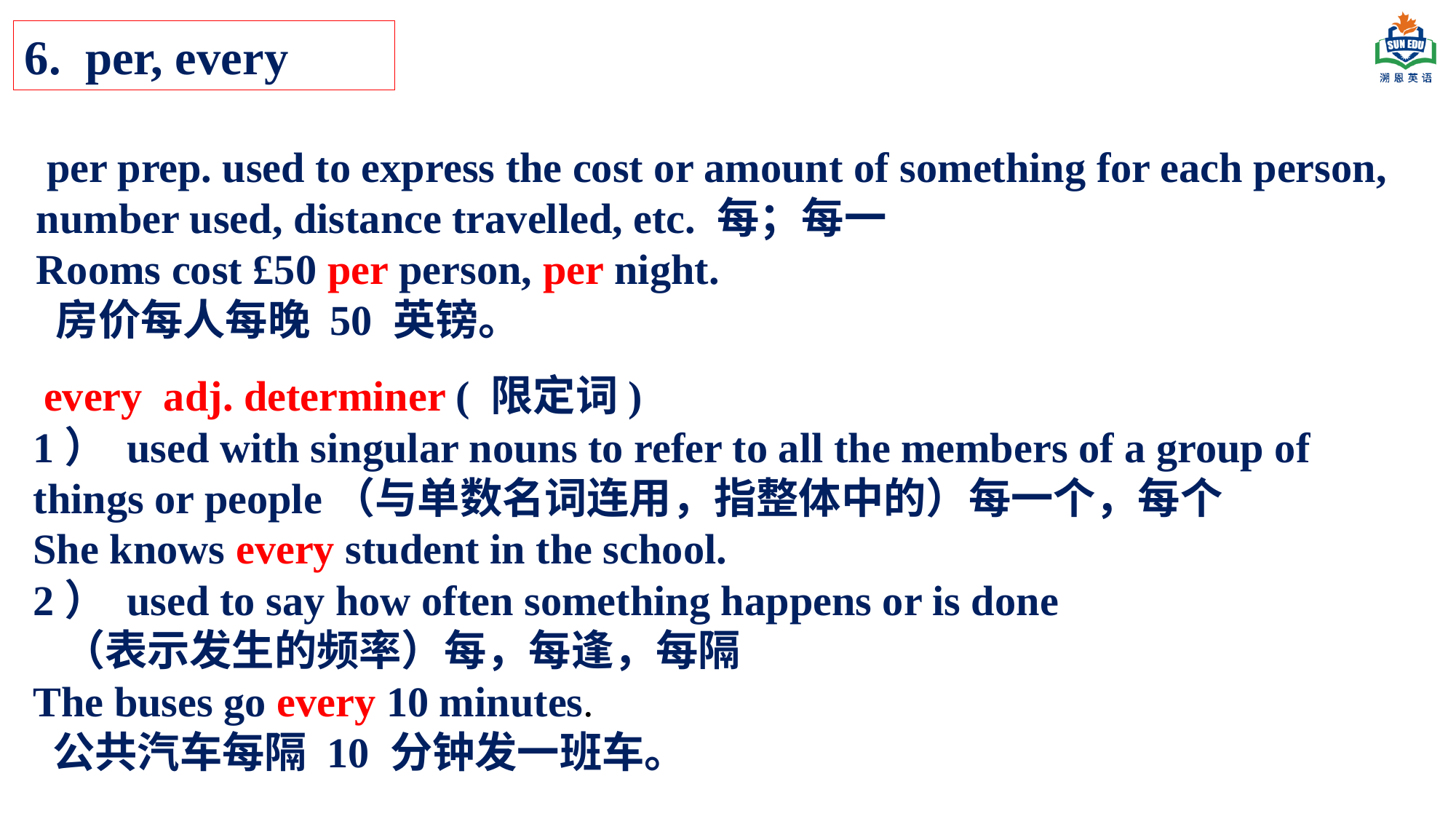

6.  per, every
 per prep. used to express the cost or amount of something for each person, number used, distance travelled, etc. 每；每一
Rooms cost £50 per person, per night.
 房价每人每晚 50 英镑。
 every  adj. determiner ( 限定词)
1） used with singular nouns to refer to all the members of a group of things or people（与单数名词连用，指整体中的）每一个，每个
She knows every student in the school.
2） used to say how often something happens or is done
  （表示发生的频率）每，每逢，每隔
The buses go every 10 minutes.
 公共汽车每隔 10 分钟发一班车。